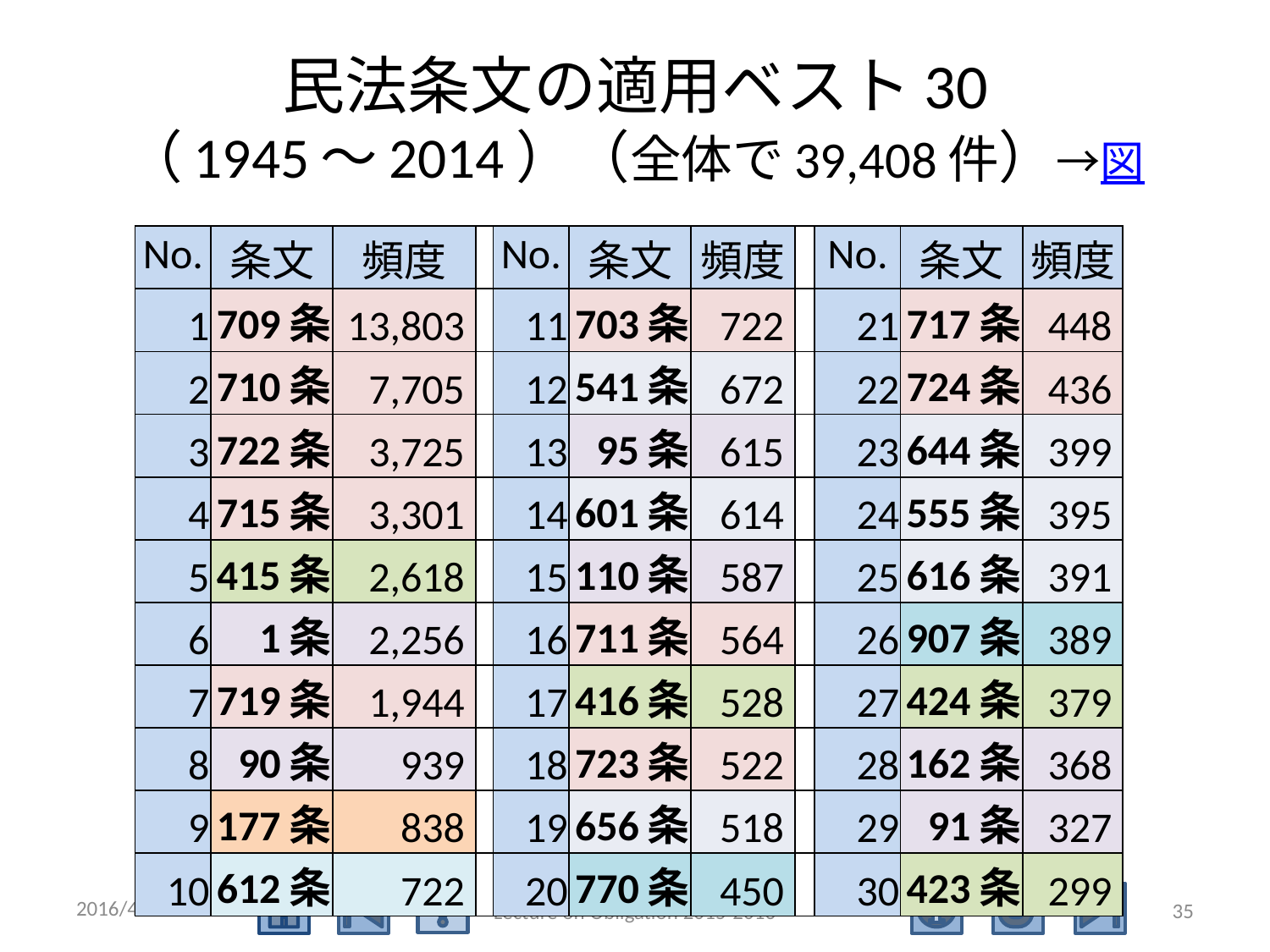

# 民法条文の適用ベスト30 （1945～2014）（全体で39,408件）→図
| No. | 条文 | 頻度 |  | No. | 条文 | 頻度 |  | No. | 条文 | 頻度 |
| --- | --- | --- | --- | --- | --- | --- | --- | --- | --- | --- |
| 1 | 709条 | 13,803 |  | 11 | 703条 | 722 |  | 21 | 717条 | 448 |
| 2 | 710条 | 7,705 |  | 12 | 541条 | 672 |  | 22 | 724条 | 436 |
| 3 | 722条 | 3,725 |  | 13 | 95条 | 615 |  | 23 | 644条 | 399 |
| 4 | 715条 | 3,301 |  | 14 | 601条 | 614 |  | 24 | 555条 | 395 |
| 5 | 415条 | 2,618 |  | 15 | 110条 | 587 |  | 25 | 616条 | 391 |
| 6 | 1条 | 2,256 |  | 16 | 711条 | 564 |  | 26 | 907条 | 389 |
| 7 | 719条 | 1,944 |  | 17 | 416条 | 528 |  | 27 | 424条 | 379 |
| 8 | 90条 | 939 |  | 18 | 723条 | 522 |  | 28 | 162条 | 368 |
| 9 | 177条 | 838 |  | 19 | 656条 | 518 |  | 29 | 91条 | 327 |
| 10 | 612条 | 722 |  | 20 | 770条 | 450 |  | 30 | 423条 | 299 |
2016/4/19
35
Lecture on Obligation 2015-2016